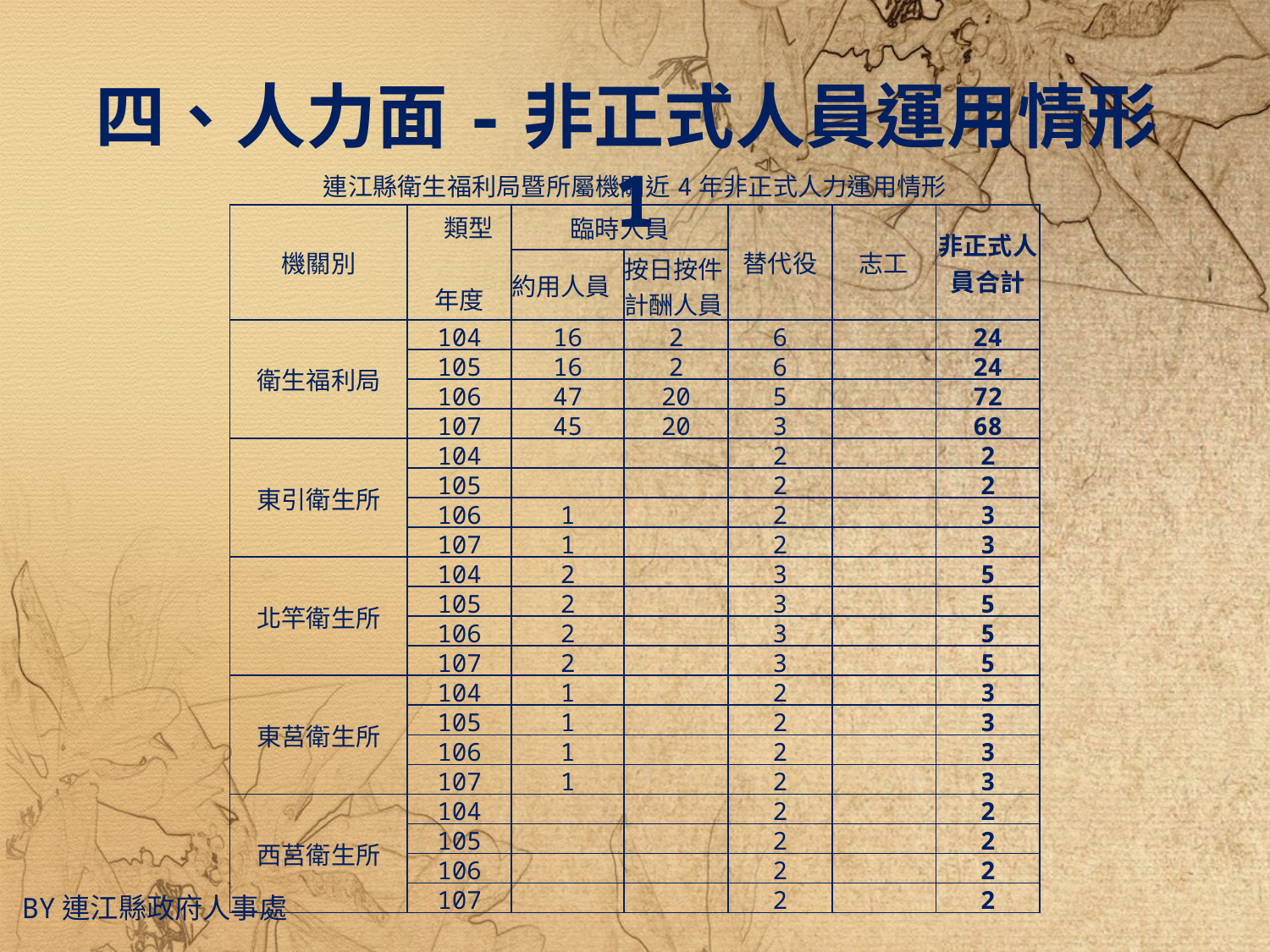

四、人力面-非正式人員運用情形1
| 連江縣衛生福利局暨所屬機關近4年非正式人力運用情形 |  |  |  |  |  |  |
| --- | --- | --- | --- | --- | --- | --- |
| 機關別 | 類型 年度 | 臨時人員 |  | 替代役 | 志工 | 非正式人員合計 |
|  |  | 約用人員 | 按日按件計酬人員 |  |  |  |
| 衛生福利局 | 104 | 16 | 2 | 6 |  | 24 |
|  | 105 | 16 | 2 | 6 |  | 24 |
|  | 106 | 47 | 20 | 5 |  | 72 |
|  | 107 | 45 | 20 | 3 |  | 68 |
| 東引衛生所 | 104 |  |  | 2 |  | 2 |
|  | 105 |  |  | 2 |  | 2 |
|  | 106 | 1 |  | 2 |  | 3 |
|  | 107 | 1 |  | 2 |  | 3 |
| 北竿衛生所 | 104 | 2 |  | 3 |  | 5 |
|  | 105 | 2 |  | 3 |  | 5 |
|  | 106 | 2 |  | 3 |  | 5 |
|  | 107 | 2 |  | 3 |  | 5 |
| 東莒衛生所 | 104 | 1 |  | 2 |  | 3 |
|  | 105 | 1 |  | 2 |  | 3 |
|  | 106 | 1 |  | 2 |  | 3 |
|  | 107 | 1 |  | 2 |  | 3 |
| 西莒衛生所 | 104 |  |  | 2 |  | 2 |
|  | 105 |  |  | 2 |  | 2 |
|  | 106 |  |  | 2 |  | 2 |
|  | 107 |  |  | 2 |  | 2 |
By連江縣政府人事處